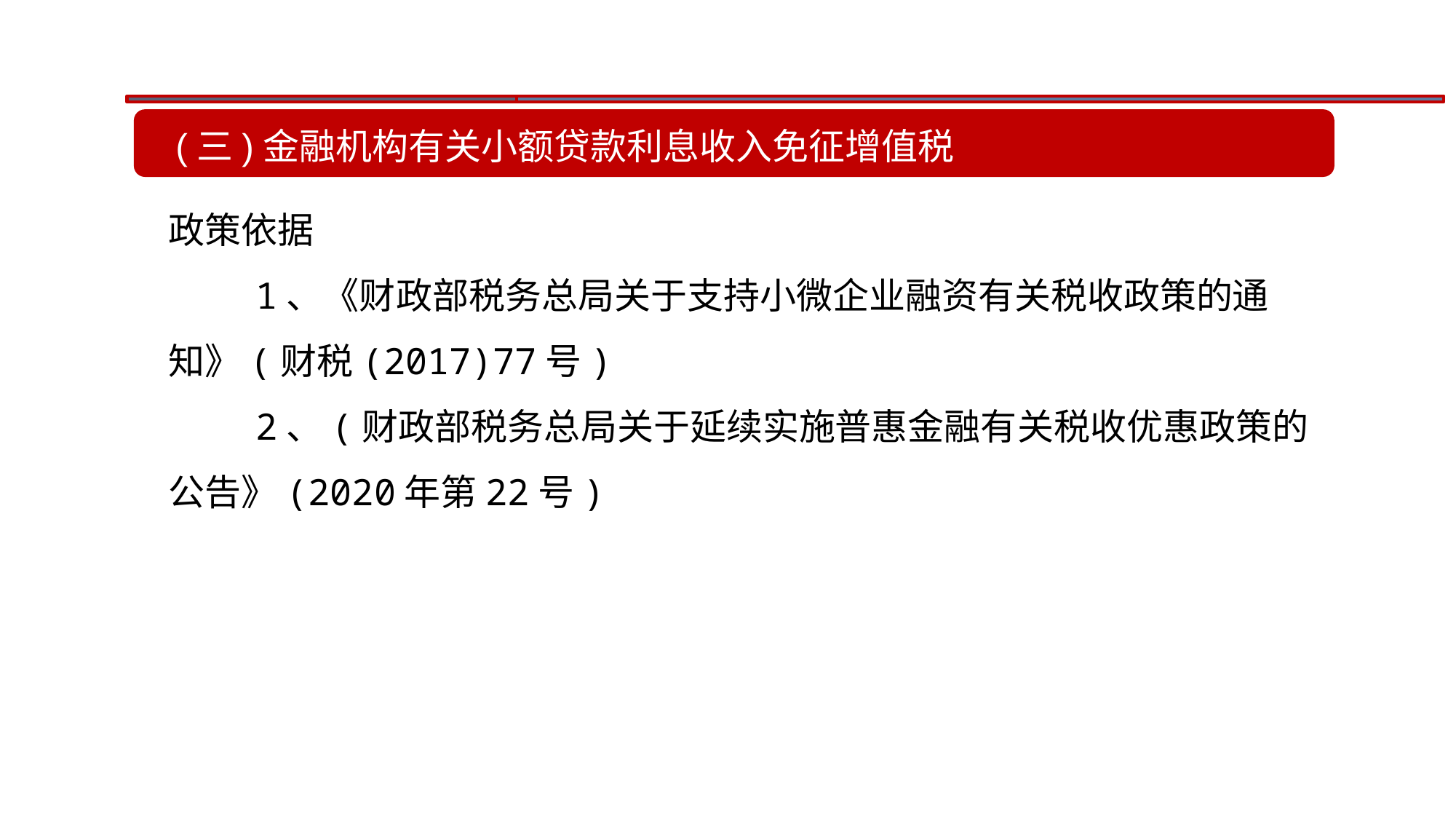

(三)金融机构有关小额贷款利息收入免征增值税
政策依据
    1、《财政部税务总局关于支持小微企业融资有关税收政策的通知》(财税(2017)77号)
    2、(财政部税务总局关于延续实施普惠金融有关税收优惠政策的公告》(2020年第22号)